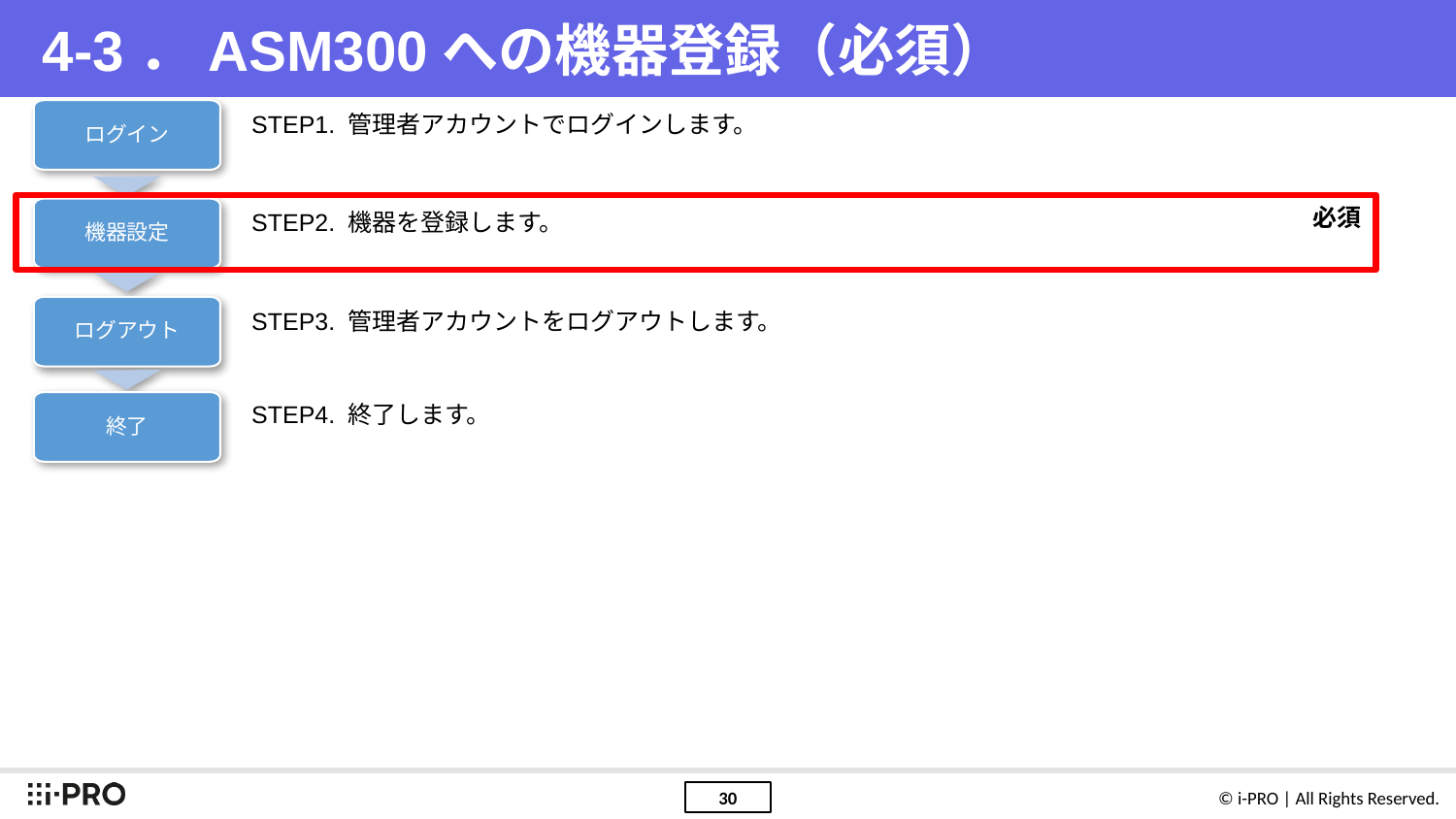

# 4-3．ASM300への機器登録（必須）
ログイン

機器設定

ログアウト

終了
STEP1. 管理者アカウントでログインします。
必須
STEP2. 機器を登録します。
STEP3. 管理者アカウントをログアウトします。
STEP4. 終了します。